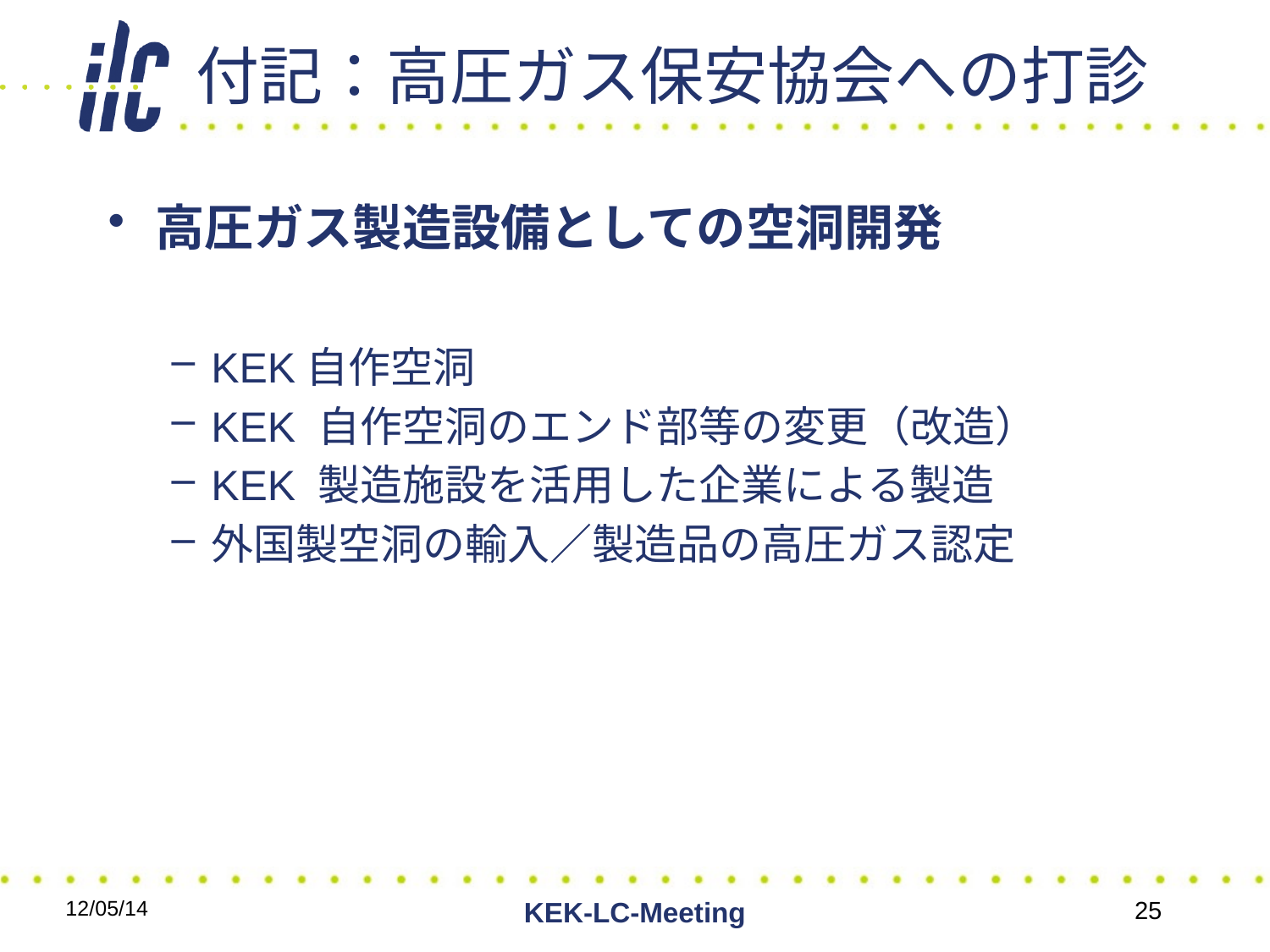

# 付記：高圧ガス保安協会への打診
高圧ガス製造設備としての空洞開発

KEK自作空洞
KEK 自作空洞のエンド部等の変更（改造）
KEK 製造施設を活用した企業による製造
外国製空洞の輸入／製造品の高圧ガス認定
12/05/14
KEK-LC-Meeting
25